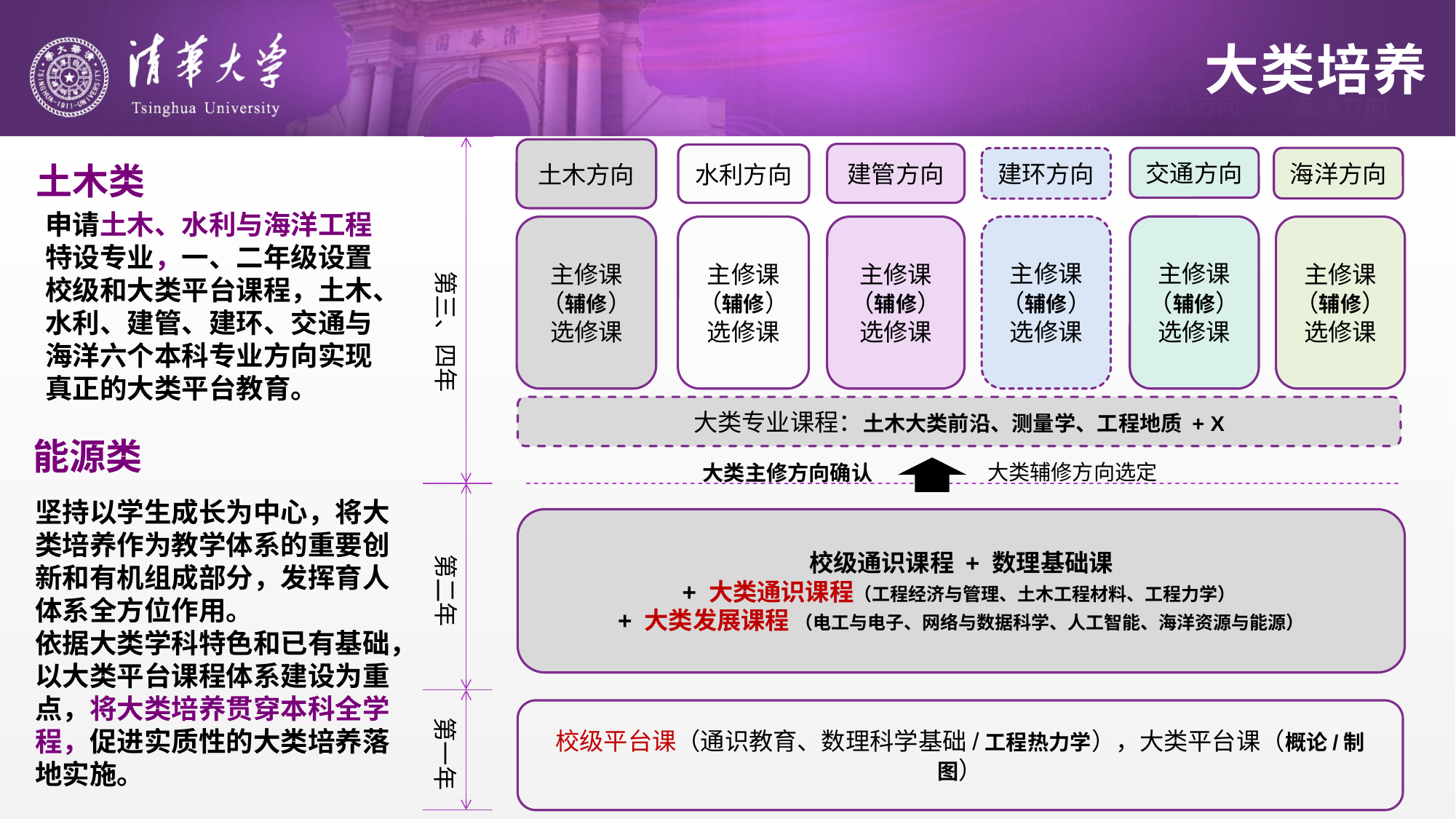

# 大类培养
土木方向
水利方向
建管方向
建环方向
交通方向
海洋方向
土木方向
建管方向
水利方向
交通方向
海洋方向
建环方向
土木类
申请土木、水利与海洋工程特设专业，一、二年级设置校级和大类平台课程，土木、水利、建管、建环、交通与海洋六个本科专业方向实现真正的大类平台教育。

主修课
（辅修）
选修课
主修课
（辅修）
选修课
主修课
（辅修）
选修课
主修课
（辅修）
选修课
主修课
（辅修）
选修课
主修课
（辅修）选修课
第三、四年
大类专业课程：土木大类前沿、测量学、工程地质 + X
能源类
大类辅修方向选定
大类主修方向确认

坚持以学生成长为中心，将大类培养作为教学体系的重要创新和有机组成部分，发挥育人体系全方位作用。
依据大类学科特色和已有基础，以大类平台课程体系建设为重点，将大类培养贯穿本科全学程，促进实质性的大类培养落地实施。
校级通识课程 + 数理基础课
+ 大类通识课程（工程经济与管理、土木工程材料、工程力学）
+ 大类发展课程 （电工与电子、网络与数据科学、人工智能、海洋资源与能源）
第二年
校级平台课（通识教育、数理科学基础/工程热力学），大类平台课（概论/制图）
第一年